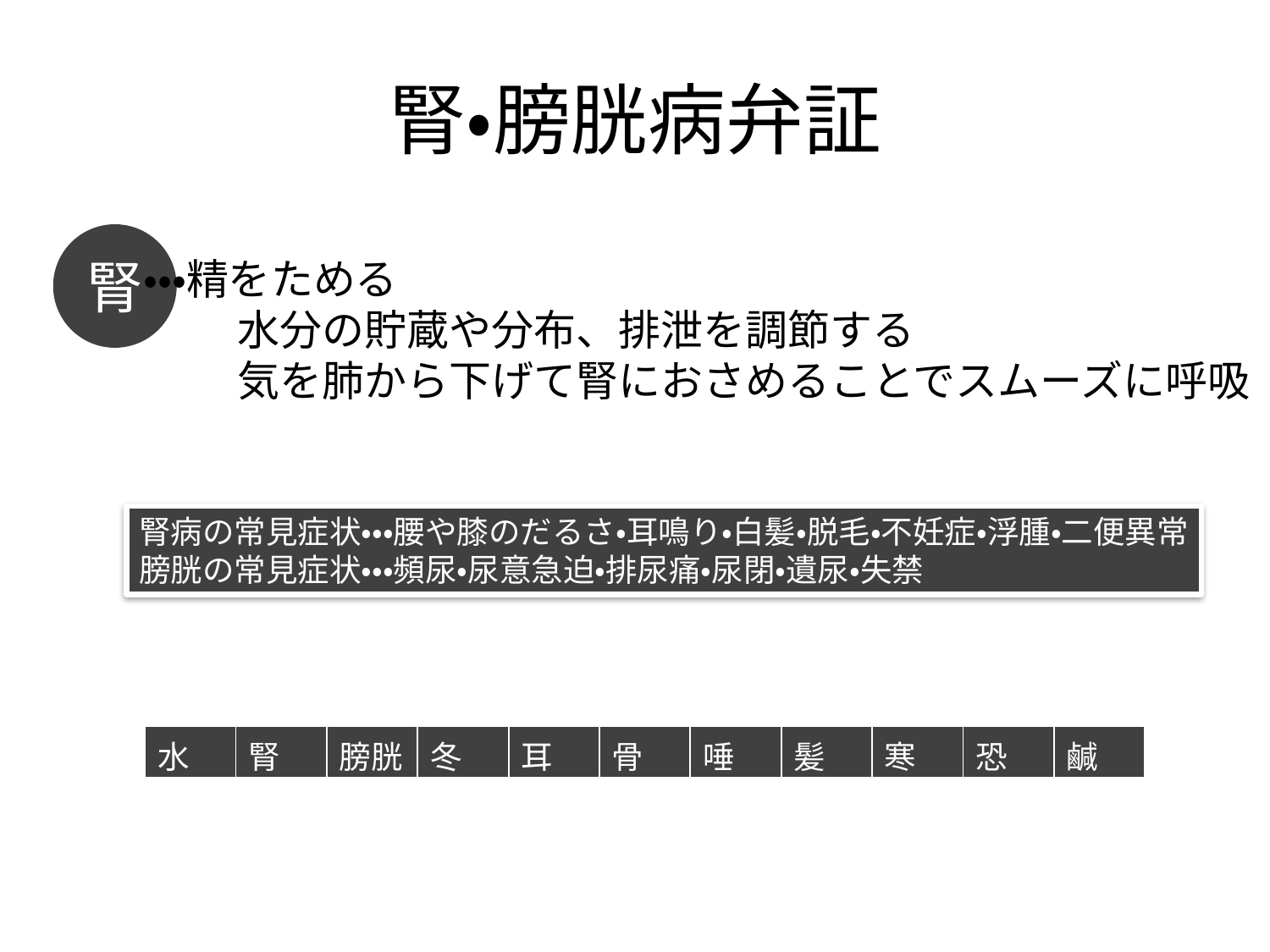

# 腎・膀胱病弁証
腎
・・・精をためる
　　 水分の貯蔵や分布、排泄を調節する
　　 気を肺から下げて腎におさめることでスムーズに呼吸
腎病の常見症状・・・腰や膝のだるさ・耳鳴り・白髪・脱毛・不妊症・浮腫・二便異常
膀胱の常見症状・・・頻尿・尿意急迫・排尿痛・尿閉・遺尿・失禁
| 水 | 腎 | 膀胱 | 冬 | 耳 | 骨 | 唾 | 髪 | 寒 | 恐 | 鹹 |
| --- | --- | --- | --- | --- | --- | --- | --- | --- | --- | --- |